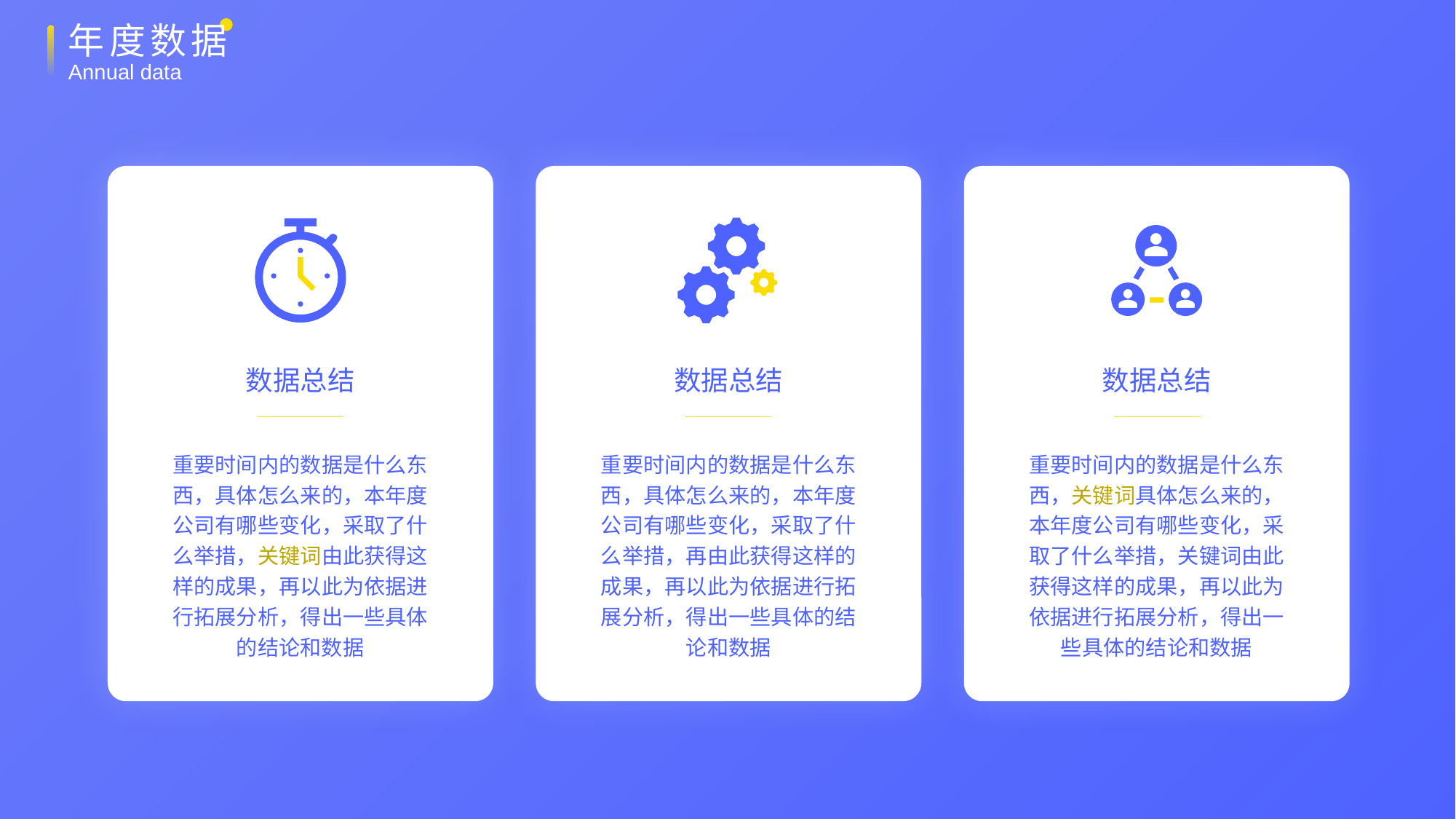

年度数据

Annual data

数据总结
数据总结
数据总结
重要时间内的数据是什么东西，具体怎么来的，本年度公司有哪些变化，采取了什么举措，关键词由此获得这样的成果，再以此为依据进行拓展分析，得出一些具体的结论和数据
重要时间内的数据是什么东西，具体怎么来的，本年度公司有哪些变化，采取了什么举措，再由此获得这样的成果，再以此为依据进行拓展分析，得出一些具体的结论和数据
重要时间内的数据是什么东西，关键词具体怎么来的，本年度公司有哪些变化，采取了什么举措，关键词由此获得这样的成果，再以此为依据进行拓展分析，得出一些具体的结论和数据